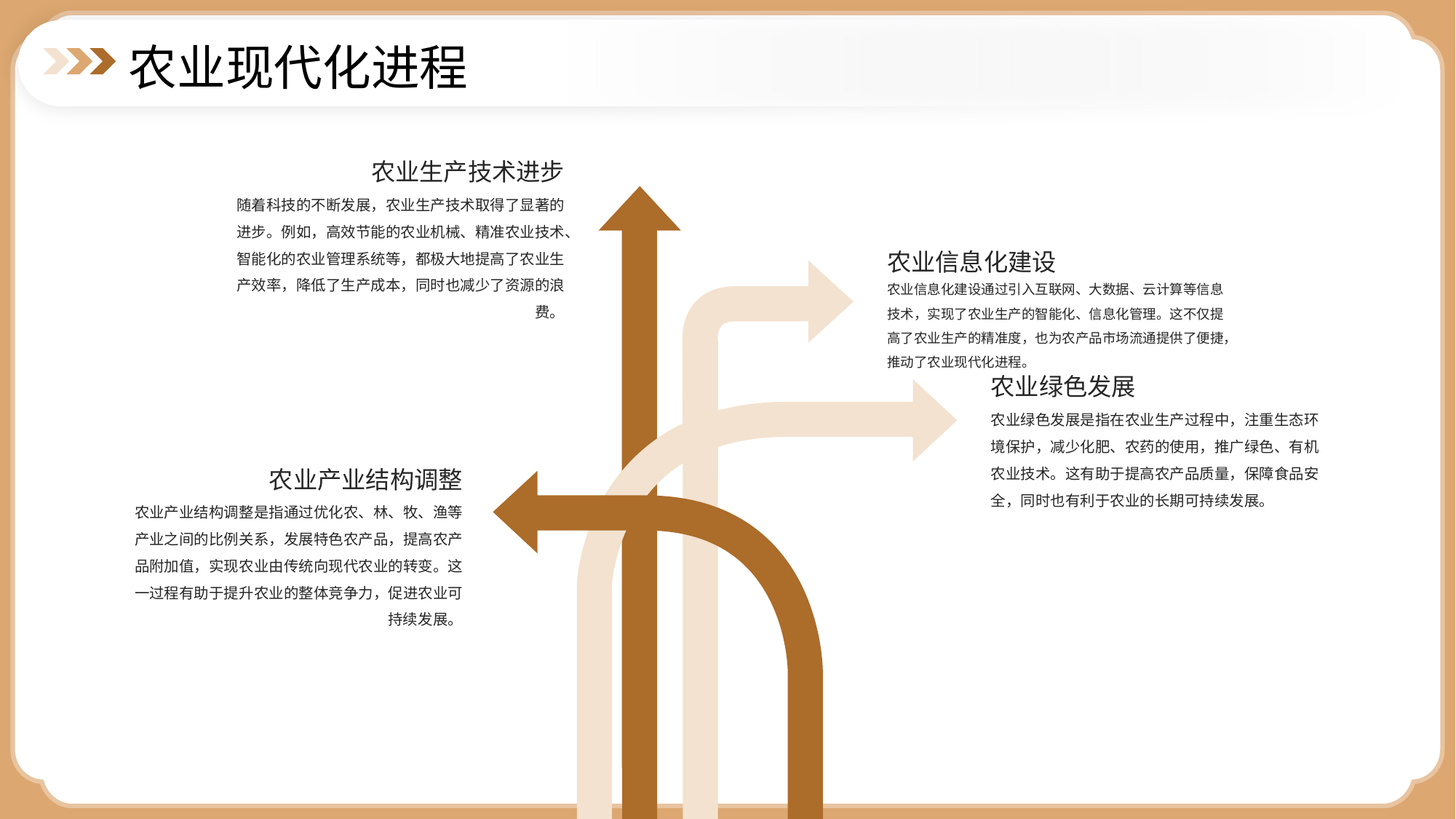

农业现代化进程

农业生产技术进步

随着科技的不断发展，农业生产技术取得了显著的进步。例如，高效节能的农业机械、精准农业技术、智能化的农业管理系统等，都极大地提高了农业生产效率，降低了生产成本，同时也减少了资源的浪费。
农业信息化建设

农业信息化建设通过引入互联网、大数据、云计算等信息技术，实现了农业生产的智能化、信息化管理。这不仅提高了农业生产的精准度，也为农产品市场流通提供了便捷，推动了农业现代化进程。
农业绿色发展

农业绿色发展是指在农业生产过程中，注重生态环境保护，减少化肥、农药的使用，推广绿色、有机农业技术。这有助于提高农产品质量，保障食品安全，同时也有利于农业的长期可持续发展。
农业产业结构调整

农业产业结构调整是指通过优化农、林、牧、渔等产业之间的比例关系，发展特色农产品，提高农产品附加值，实现农业由传统向现代农业的转变。这一过程有助于提升农业的整体竞争力，促进农业可持续发展。